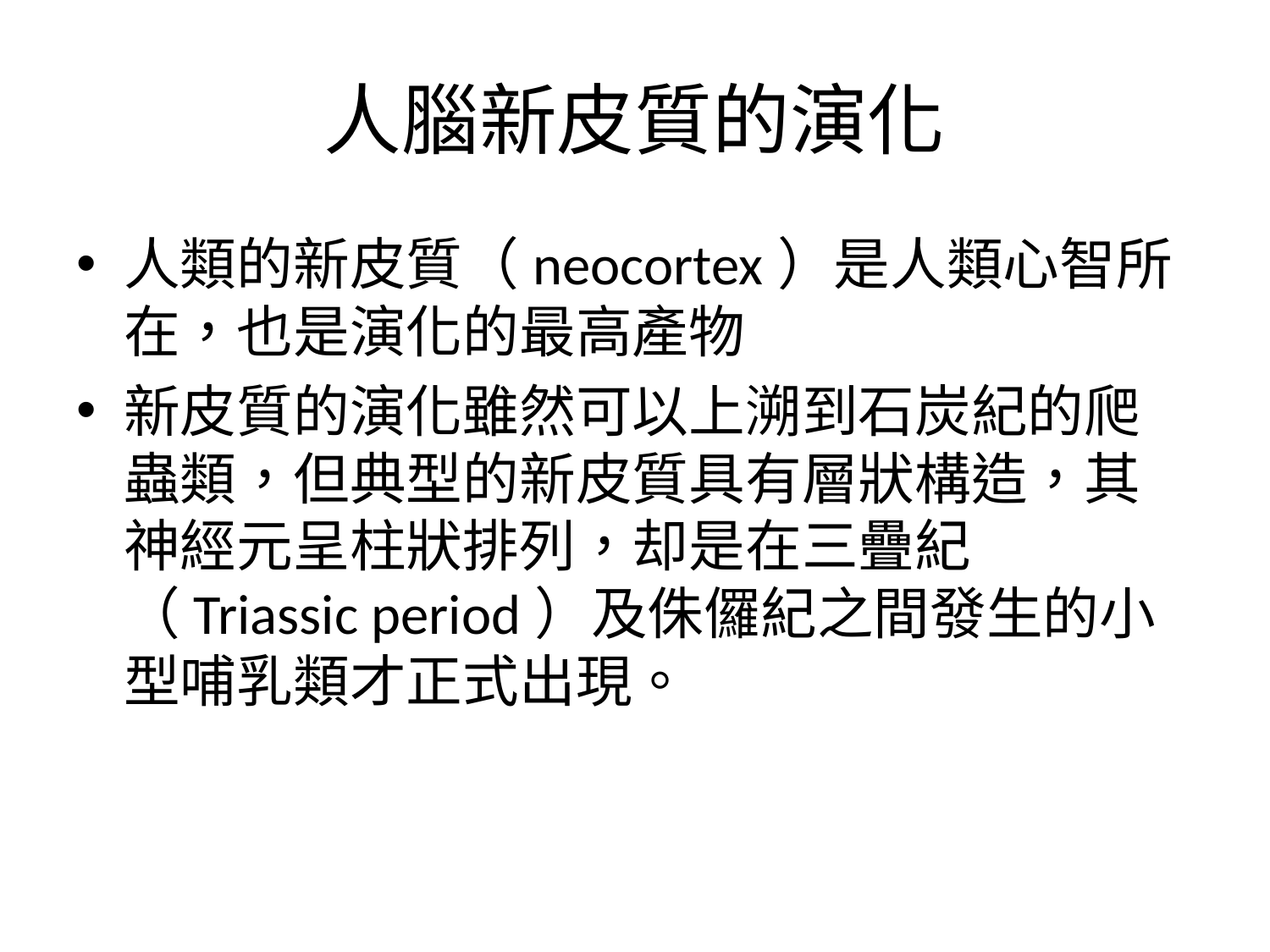

# 人腦新皮質的演化
人類的新皮質（neocortex）是人類心智所在，也是演化的最高產物
新皮質的演化雖然可以上溯到石炭紀的爬蟲類，但典型的新皮質具有層狀構造，其神經元呈柱狀排列，却是在三疊紀（Triassic period）及侏儸紀之間發生的小型哺乳類才正式出現。